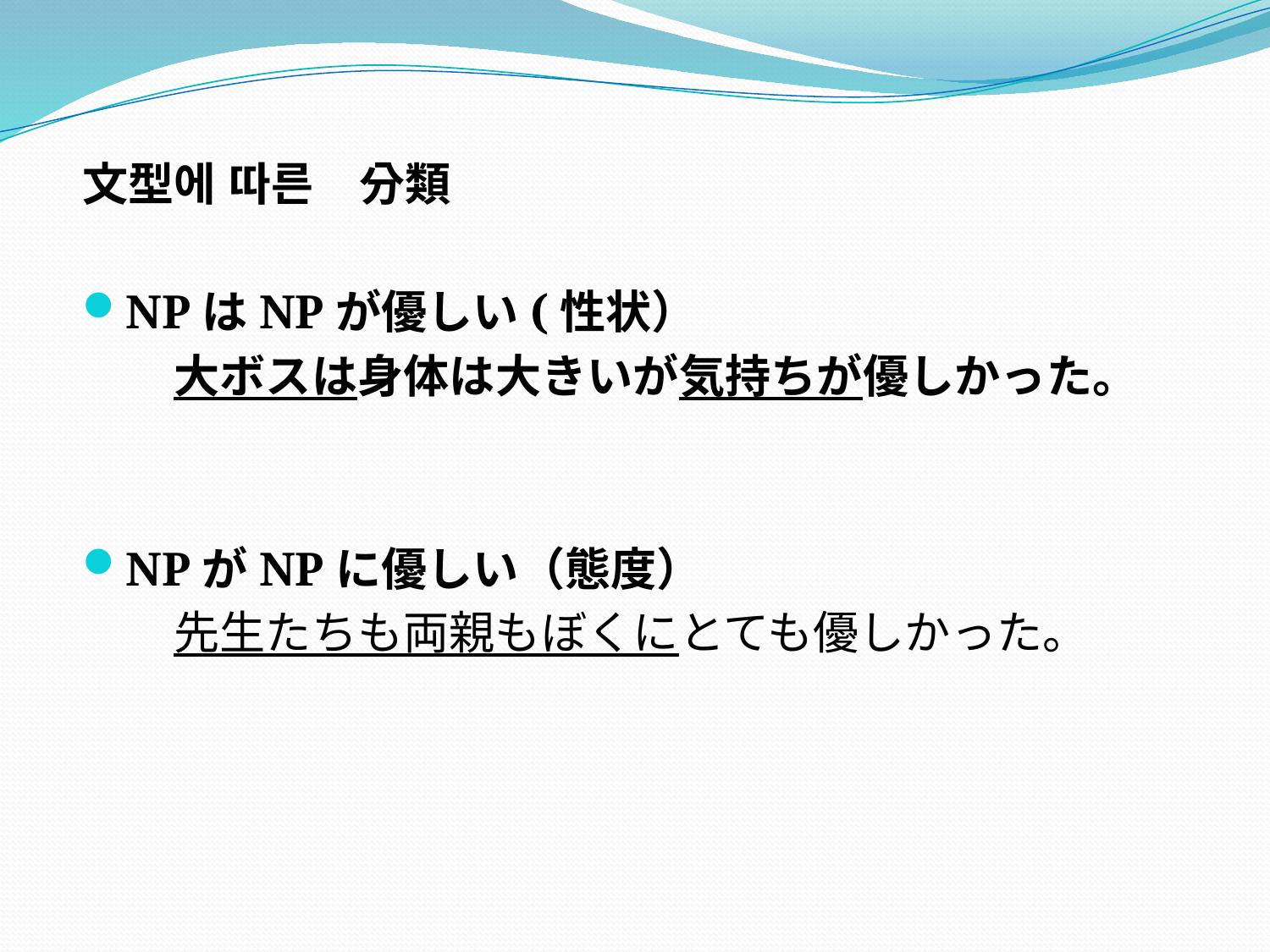

#
文型에 따른　分類

NPはNPが優しい(性状）
　　大ボスは身体は大きいが気持ちが優しかった。

NPがNPに優しい（態度）
　　先生たちも両親もぼくにとても優しかった。